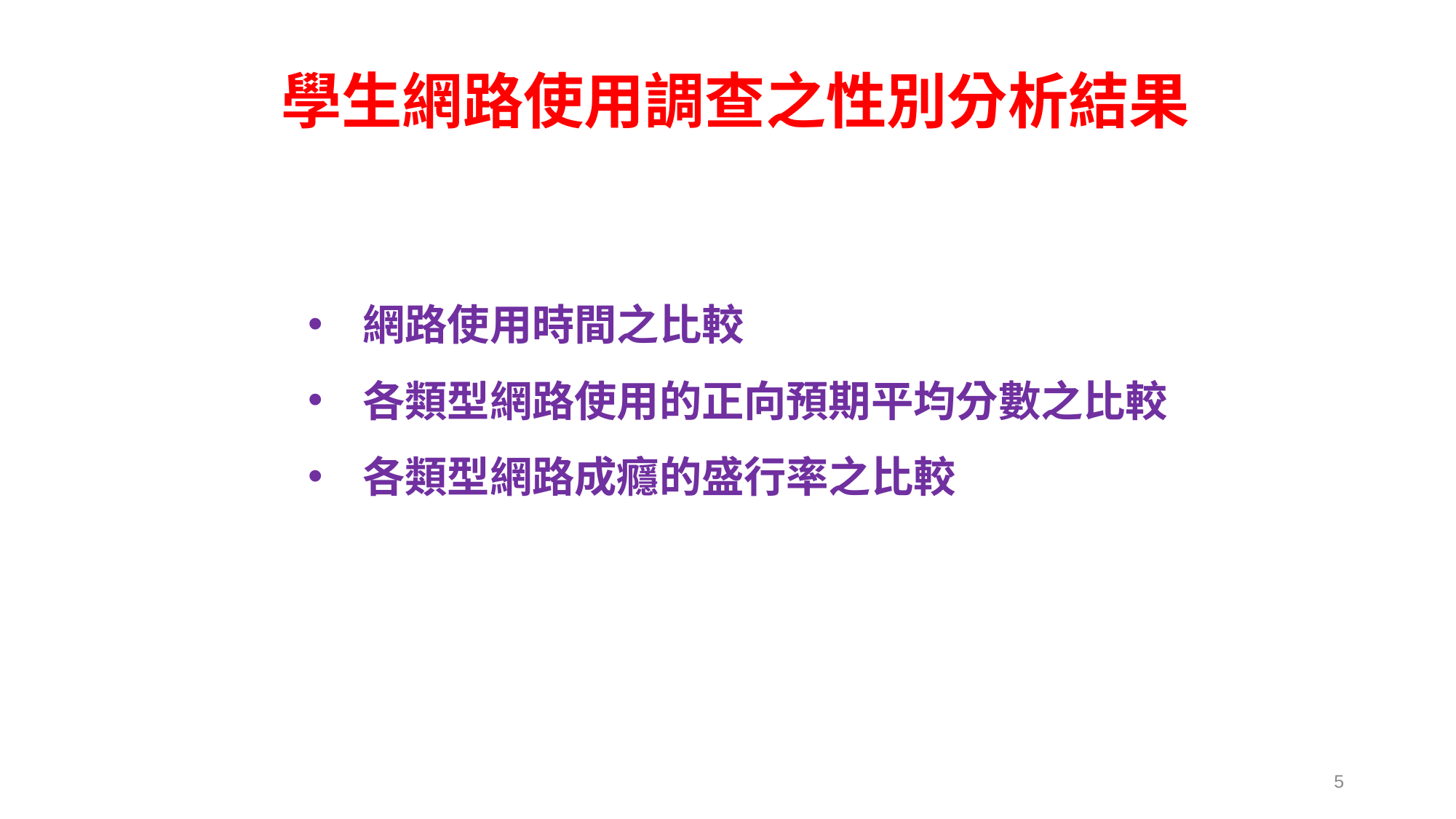

# 學生網路使用調查之性別分析結果
網路使用時間之比較
各類型網路使用的正向預期平均分數之比較
各類型網路成癮的盛行率之比較

5